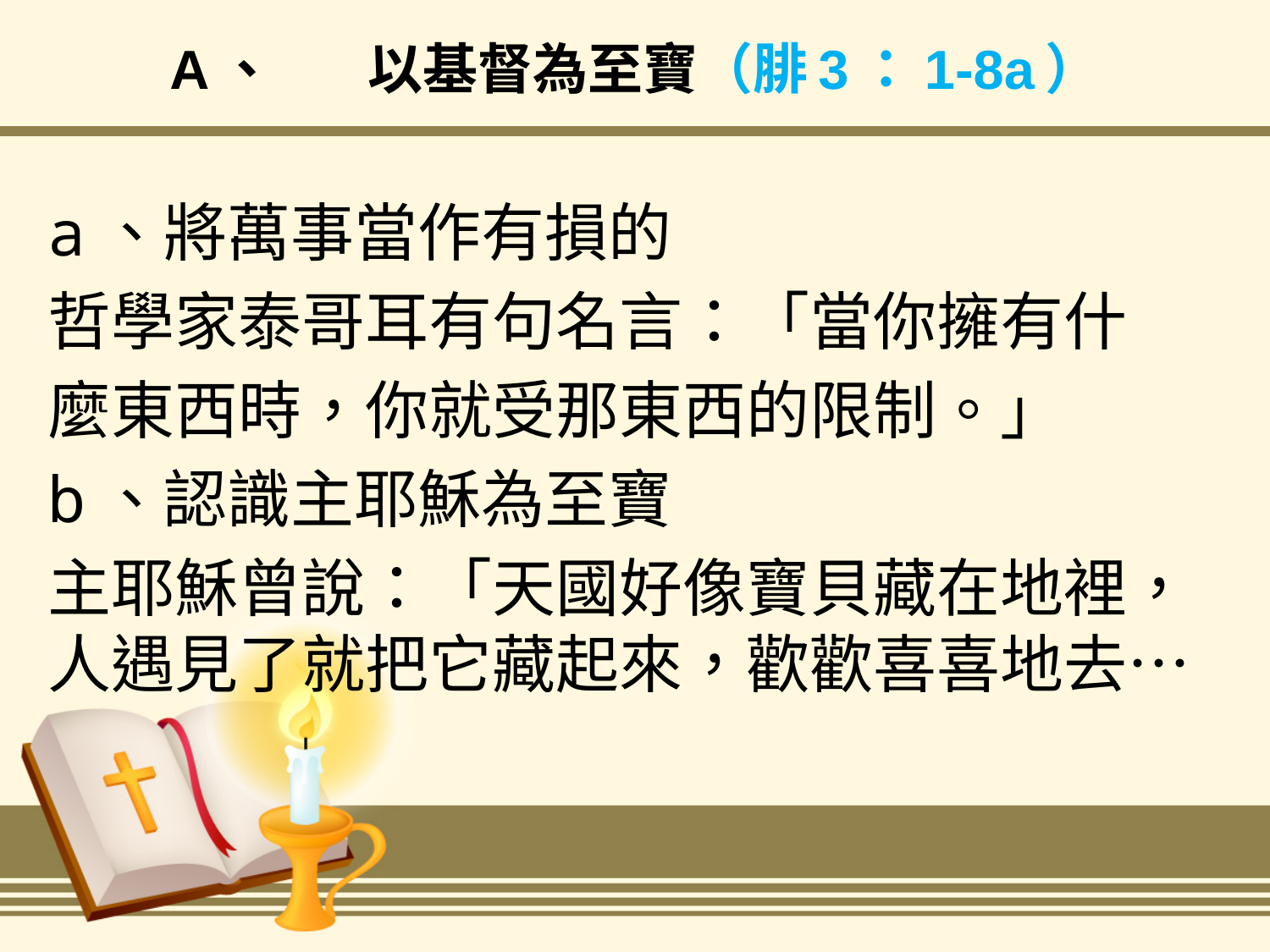

# A、	以基督為至寶（腓3：1-8a）
a、將萬事當作有損的
哲學家泰哥耳有句名言：「當你擁有什
麼東西時，你就受那東西的限制。」
b、認識主耶穌為至寶
主耶穌曾說：「天國好像寶貝藏在地裡，人遇見了就把它藏起來，歡歡喜喜地去…